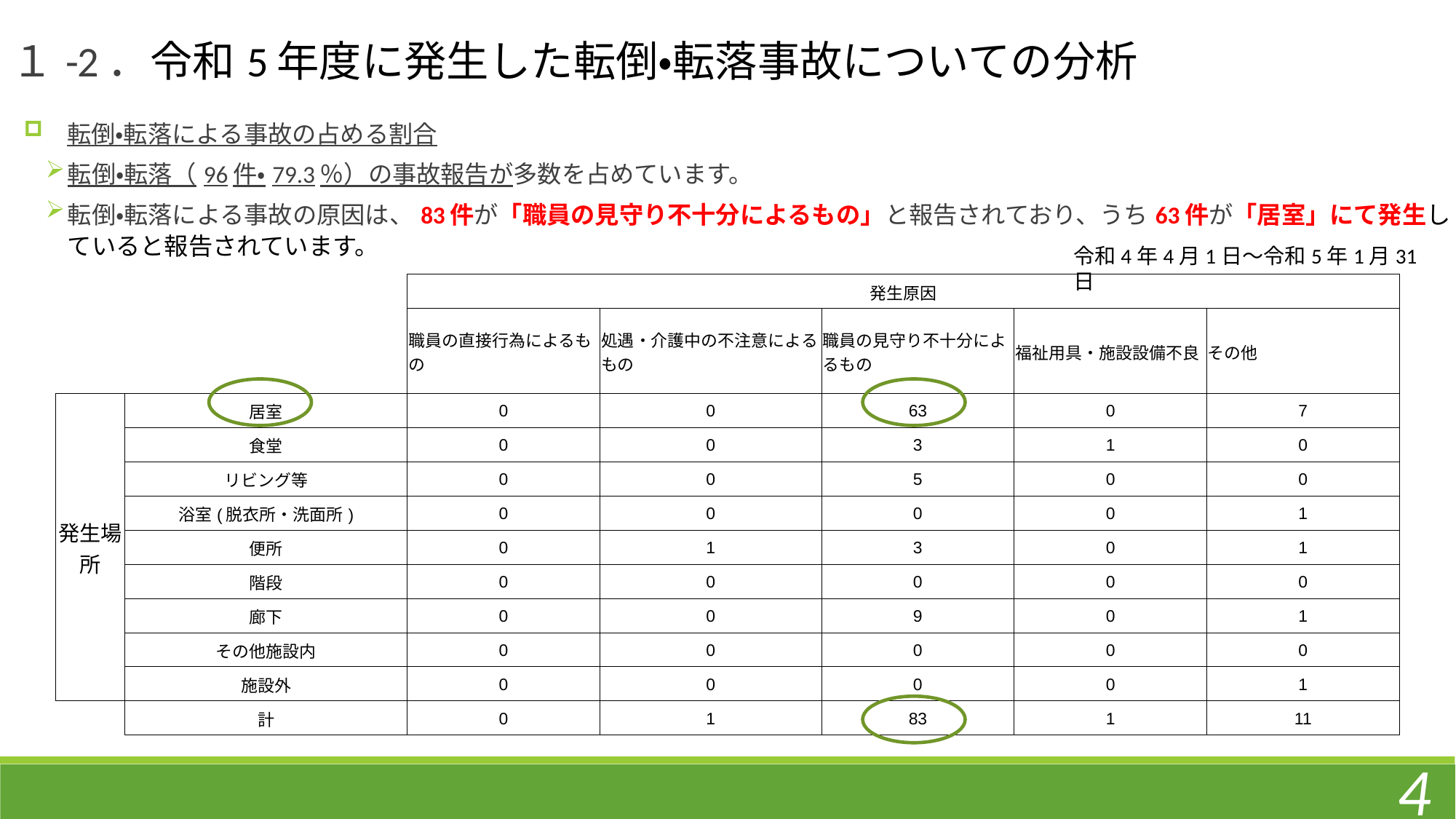

１-2．令和5年度に発生した転倒・転落事故についての分析
　転倒・転落による事故の占める割合
転倒・転落（96件・79.3％）の事故報告が多数を占めています。
転倒・転落による事故の原因は、83件が「職員の見守り不十分によるもの」と報告されており、うち63件が「居室」にて発生していると報告されています。

令和4年4月1日～令和5年1月31日
|  |  | 発生原因 |  |  |  |  |
| --- | --- | --- | --- | --- | --- | --- |
|  |  | 職員の直接行為によるもの | 処遇・介護中の不注意によるもの | 職員の見守り不十分によるもの | 福祉用具・施設設備不良 | その他 |
| 発生場所 | 居室 | 0 | 0 | 63 | 0 | 7 |
|  | 食堂 | 0 | 0 | 3 | 1 | 0 |
|  | リビング等 | 0 | 0 | 5 | 0 | 0 |
|  | 浴室(脱衣所・洗面所) | 0 | 0 | 0 | 0 | 1 |
|  | 便所 | 0 | 1 | 3 | 0 | 1 |
|  | 階段 | 0 | 0 | 0 | 0 | 0 |
|  | 廊下 | 0 | 0 | 9 | 0 | 1 |
|  | その他施設内 | 0 | 0 | 0 | 0 | 0 |
|  | 施設外 | 0 | 0 | 0 | 0 | 1 |
|  | 計 | 0 | 1 | 83 | 1 | 11 |

4